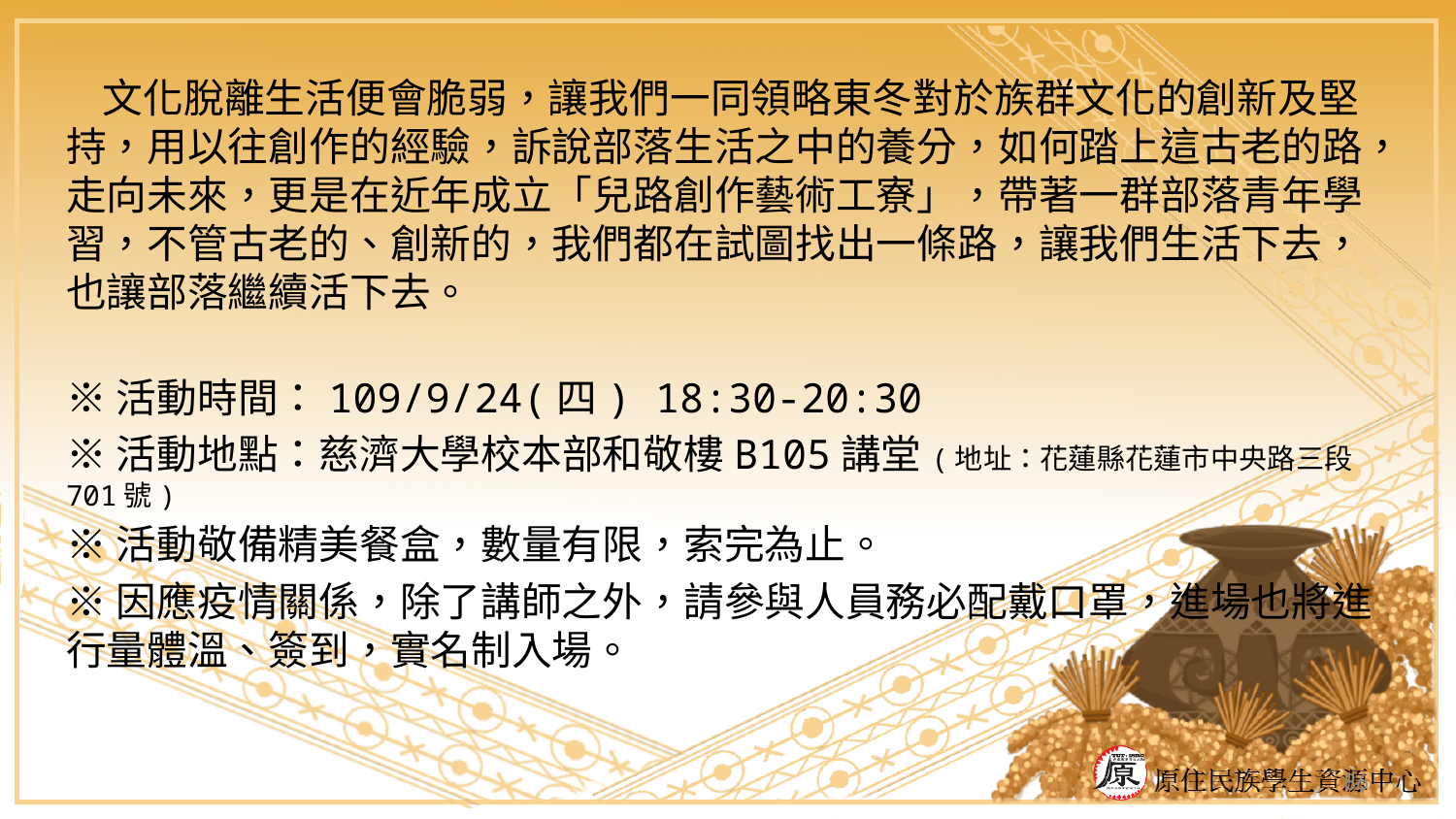

文化脫離生活便會脆弱，讓我們一同領略東冬對於族群文化的創新及堅持，用以往創作的經驗，訴說部落生活之中的養分，如何踏上這古老的路，走向未來，更是在近年成立「兒路創作藝術工寮」，帶著一群部落青年學習，不管古老的、創新的，我們都在試圖找出一條路，讓我們生活下去，也讓部落繼續活下去。
※活動時間：109/9/24(四) 18:30-20:30
※活動地點：慈濟大學校本部和敬樓B105講堂(地址：花蓮縣花蓮市中央路三段701號)
※活動敬備精美餐盒，數量有限，索完為止。
※因應疫情關係，除了講師之外，請參與人員務必配戴口罩，進場也將進行量體溫、簽到，實名制入場。
86